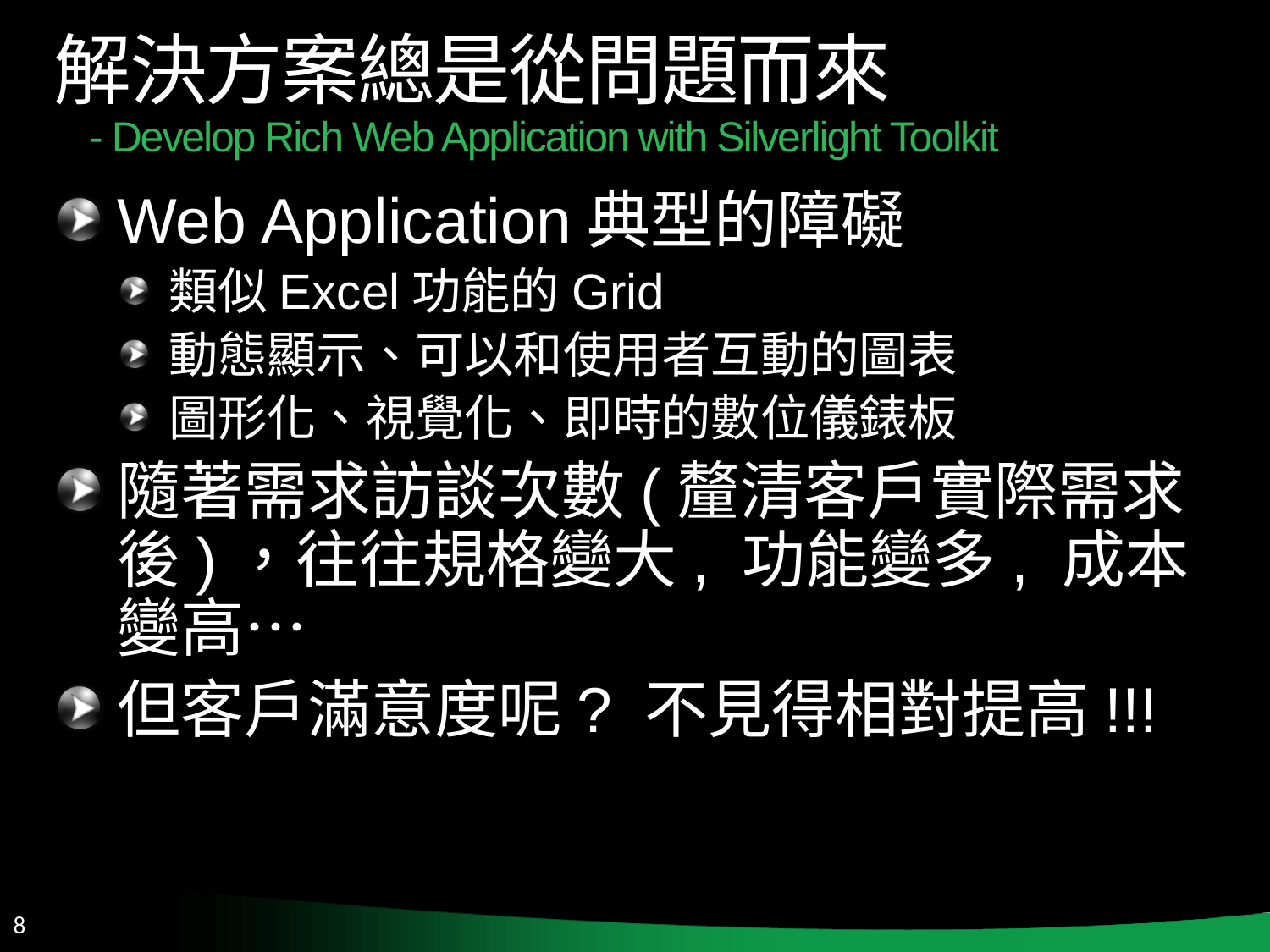

# 解決方案總是從問題而來 - Develop Rich Web Application with Silverlight Toolkit
Web Application典型的障礙
類似Excel功能的Grid
動態顯示、可以和使用者互動的圖表
圖形化、視覺化、即時的數位儀錶板
隨著需求訪談次數(釐清客戶實際需求後)，往往規格變大, 功能變多, 成本變高…
但客戶滿意度呢? 不見得相對提高!!!